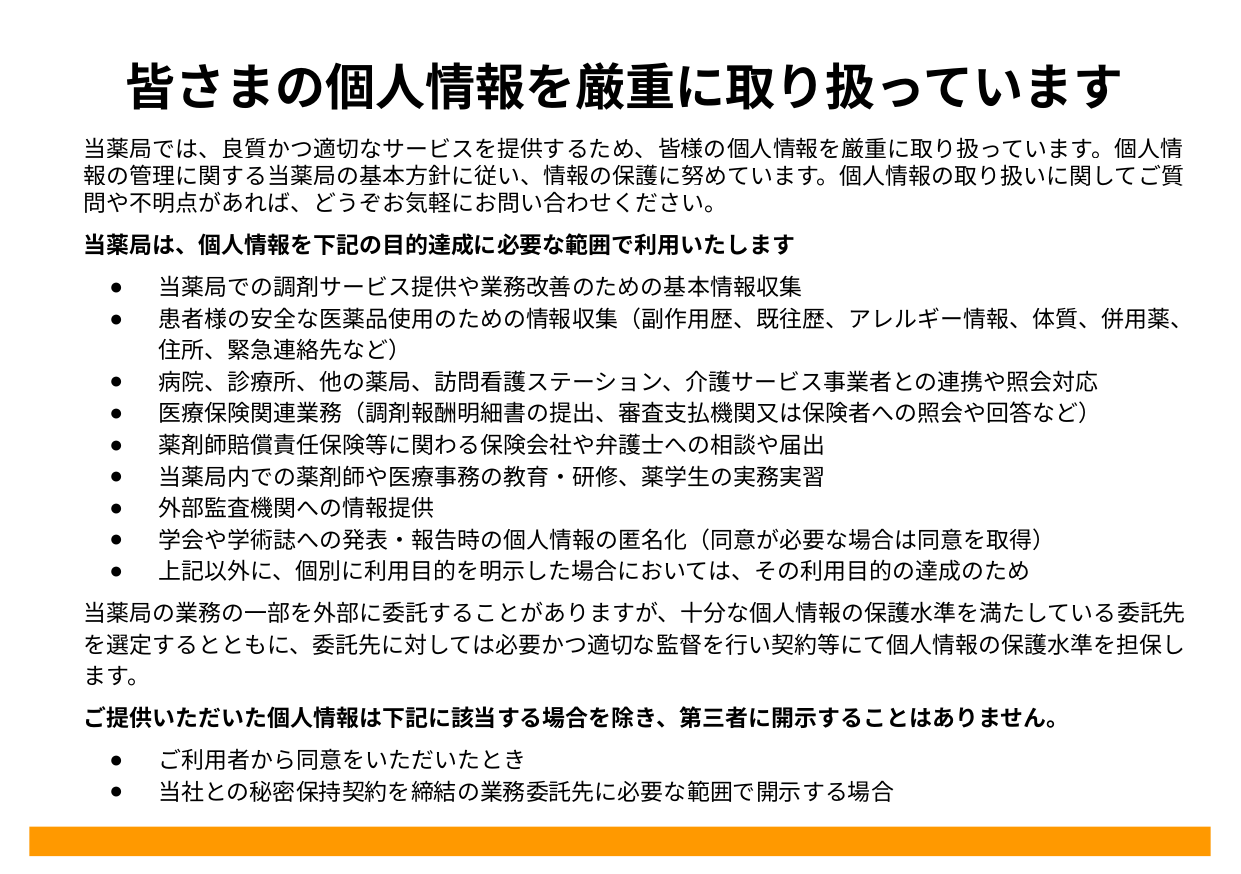

皆さまの個人情報を厳重に取り扱っています
# 当薬局では、良質かつ適切なサービスを提供するため、皆様の個人情報を厳重に取り扱っています。個人情報の管理に関する当薬局の基本方針に従い、情報の保護に努めています。個人情報の取り扱いに関してご質問や不明点があれば、どうぞお気軽にお問い合わせください。
当薬局は、個人情報を下記の目的達成に必要な範囲で利用いたします
当薬局での調剤サービス提供や業務改善のための基本情報収集
患者様の安全な医薬品使用のための情報収集（副作用歴、既往歴、アレルギー情報、体質、併用薬、住所、緊急連絡先など）
病院、診療所、他の薬局、訪問看護ステーション、介護サービス事業者との連携や照会対応
医療保険関連業務（調剤報酬明細書の提出、審査支払機関又は保険者への照会や回答など）
薬剤師賠償責任保険等に関わる保険会社や弁護士への相談や届出
当薬局内での薬剤師や医療事務の教育・研修、薬学生の実務実習
外部監査機関への情報提供
学会や学術誌への発表・報告時の個人情報の匿名化（同意が必要な場合は同意を取得）
上記以外に、個別に利用目的を明示した場合においては、その利用目的の達成のため
当薬局の業務の一部を外部に委託することがありますが、十分な個人情報の保護水準を満たしている委託先を選定するとともに、委託先に対しては必要かつ適切な監督を行い契約等にて個人情報の保護水準を担保します。
ご提供いただいた個人情報は下記に該当する場合を除き、第三者に開示することはありません。
ご利用者から同意をいただいたとき
当社との秘密保持契約を締結の業務委託先に必要な範囲で開示する場合